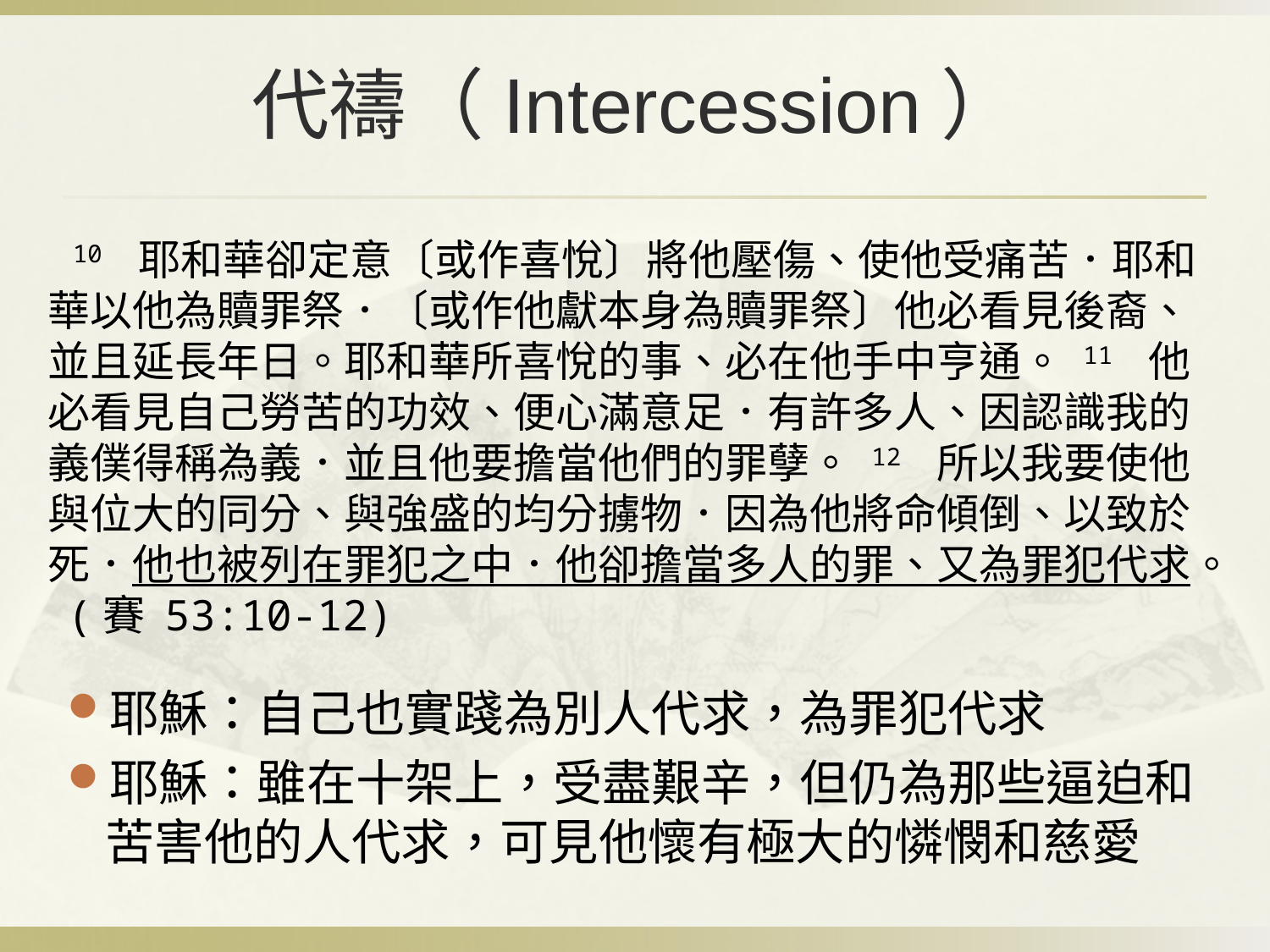

代禱（Intercession）
 10 耶和華卻定意〔或作喜悅〕將他壓傷、使他受痛苦．耶和華以他為贖罪祭．〔或作他獻本身為贖罪祭〕他必看見後裔、並且延長年日。耶和華所喜悅的事、必在他手中亨通。 11 他必看見自己勞苦的功效、便心滿意足．有許多人、因認識我的義僕得稱為義．並且他要擔當他們的罪孽。 12 所以我要使他與位大的同分、與強盛的均分擄物．因為他將命傾倒、以致於死．他也被列在罪犯之中．他卻擔當多人的罪、又為罪犯代求。 (賽 53:10-12)
耶穌：自己也實踐為別人代求，為罪犯代求
耶穌：雖在十架上，受盡艱辛，但仍為那些逼迫和苦害他的人代求，可見他懷有極大的憐憫和慈愛